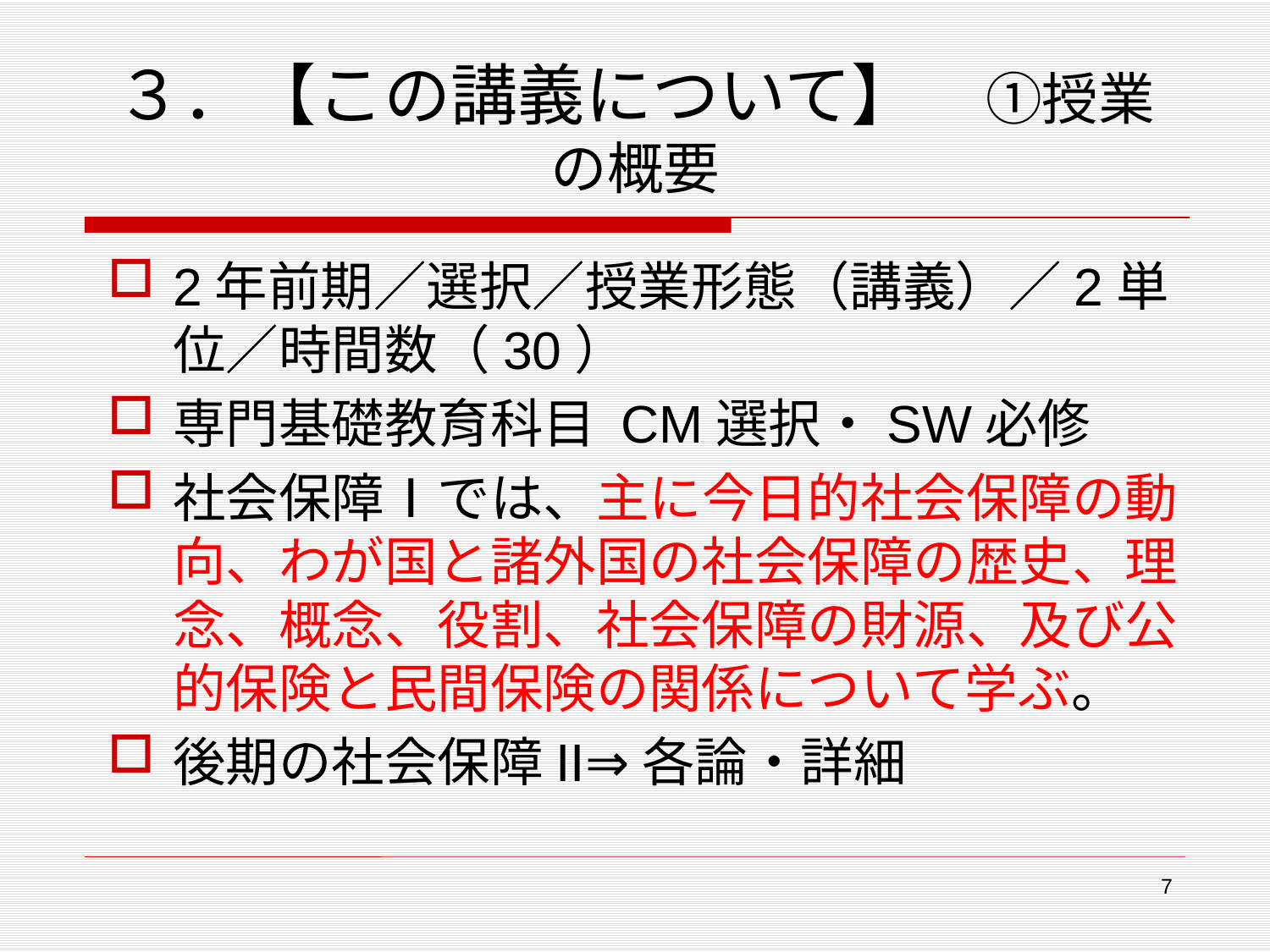

# ３．【この講義について】　①授業の概要
2年前期／選択／授業形態（講義）／2単位／時間数（30）
専門基礎教育科目 CM選択・SW必修
社会保障Ⅰでは、主に今日的社会保障の動向、わが国と諸外国の社会保障の歴史、理念、概念、役割、社会保障の財源、及び公的保険と民間保険の関係について学ぶ。
後期の社会保障II⇒各論・詳細
7